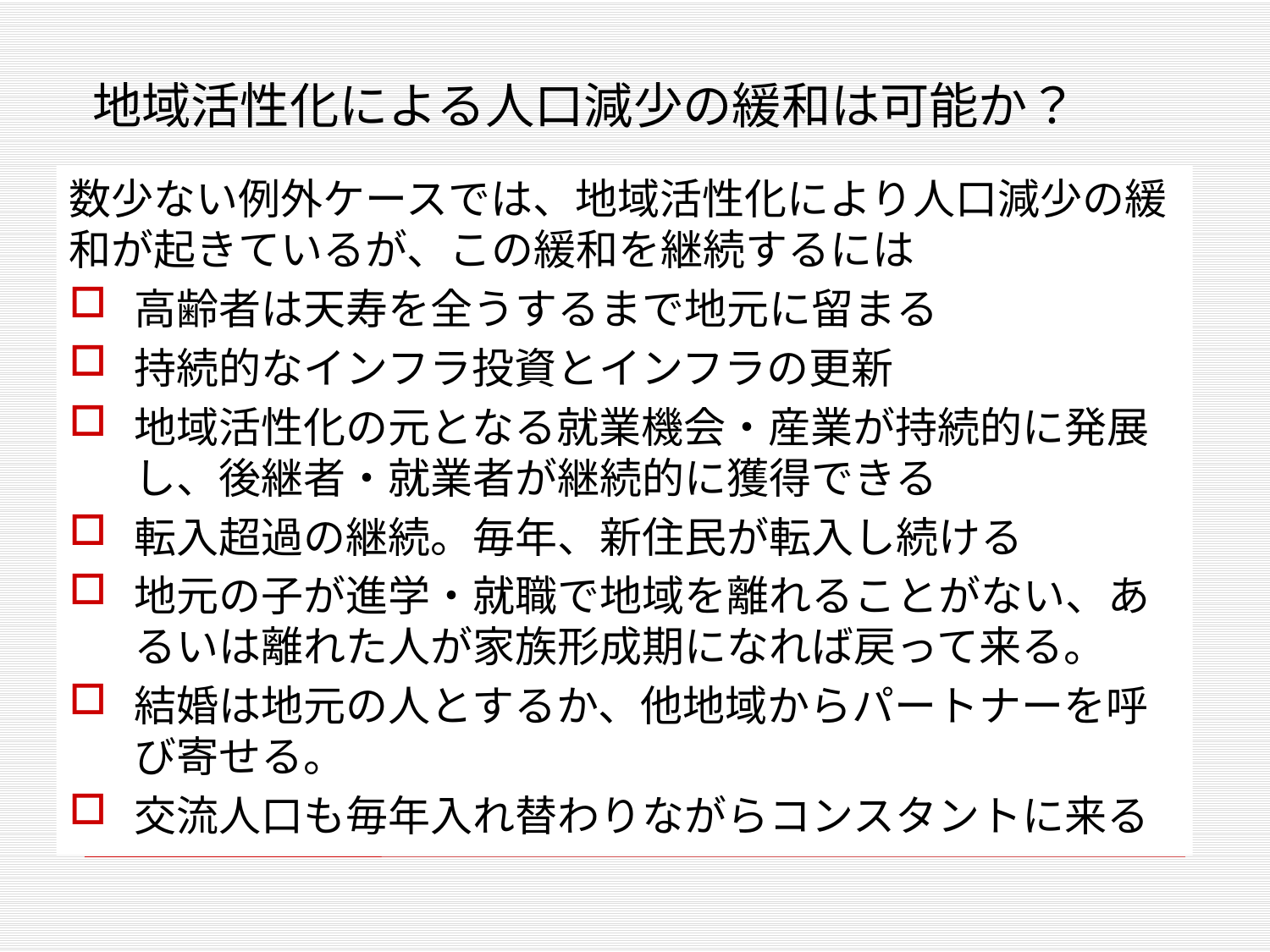

# 地域活性化による人口減少の緩和は可能か？
数少ない例外ケースでは、地域活性化により人口減少の緩和が起きているが、この緩和を継続するには
高齢者は天寿を全うするまで地元に留まる
持続的なインフラ投資とインフラの更新
地域活性化の元となる就業機会・産業が持続的に発展し、後継者・就業者が継続的に獲得できる
転入超過の継続。毎年、新住民が転入し続ける
地元の子が進学・就職で地域を離れることがない、あるいは離れた人が家族形成期になれば戻って来る。
結婚は地元の人とするか、他地域からパートナーを呼び寄せる。
交流人口も毎年入れ替わりながらコンスタントに来る